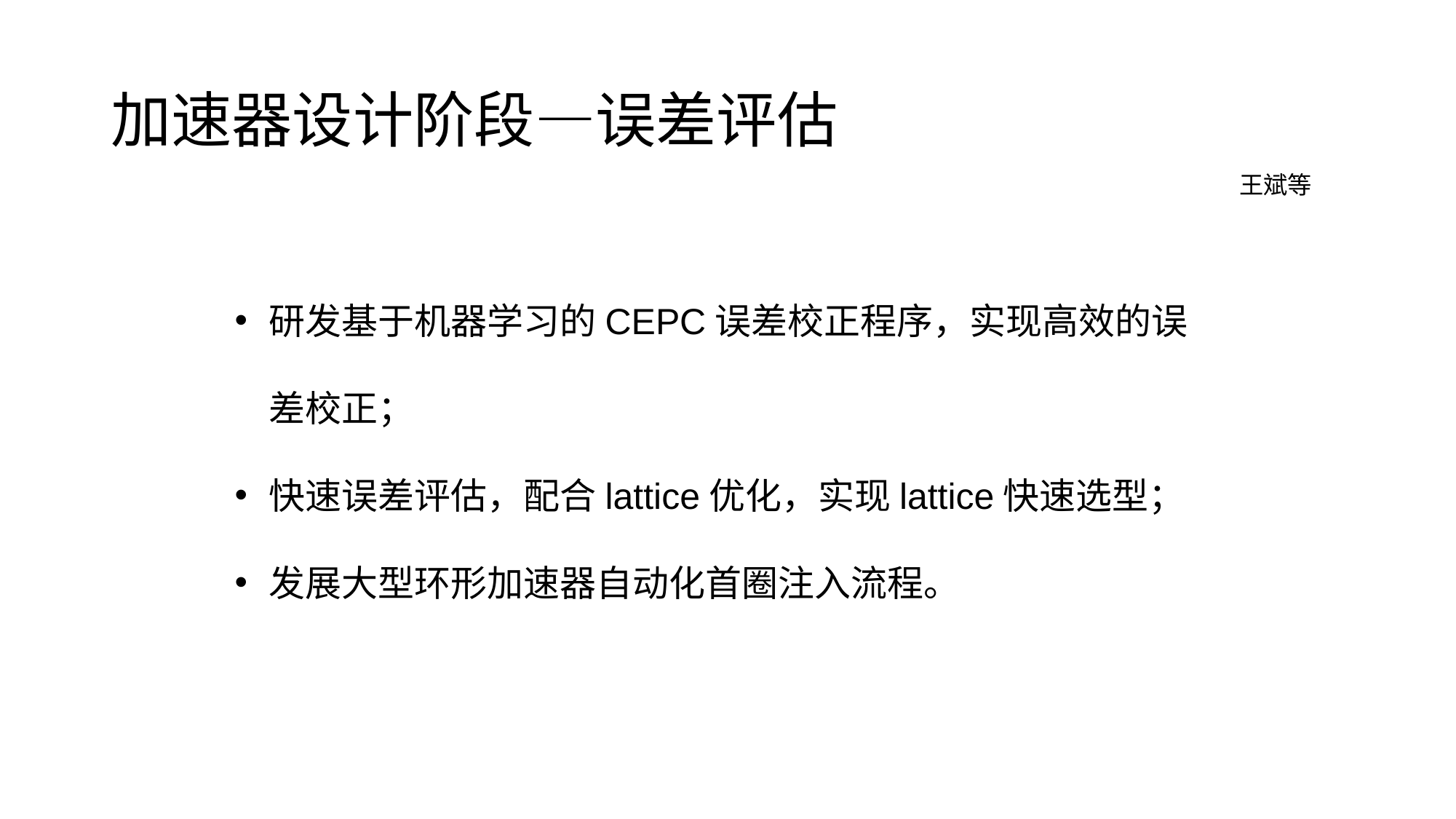

# 加速器设计阶段—误差评估
王斌等
研发基于机器学习的CEPC误差校正程序，实现高效的误差校正；
快速误差评估，配合lattice优化，实现lattice快速选型；
发展大型环形加速器自动化首圈注入流程。